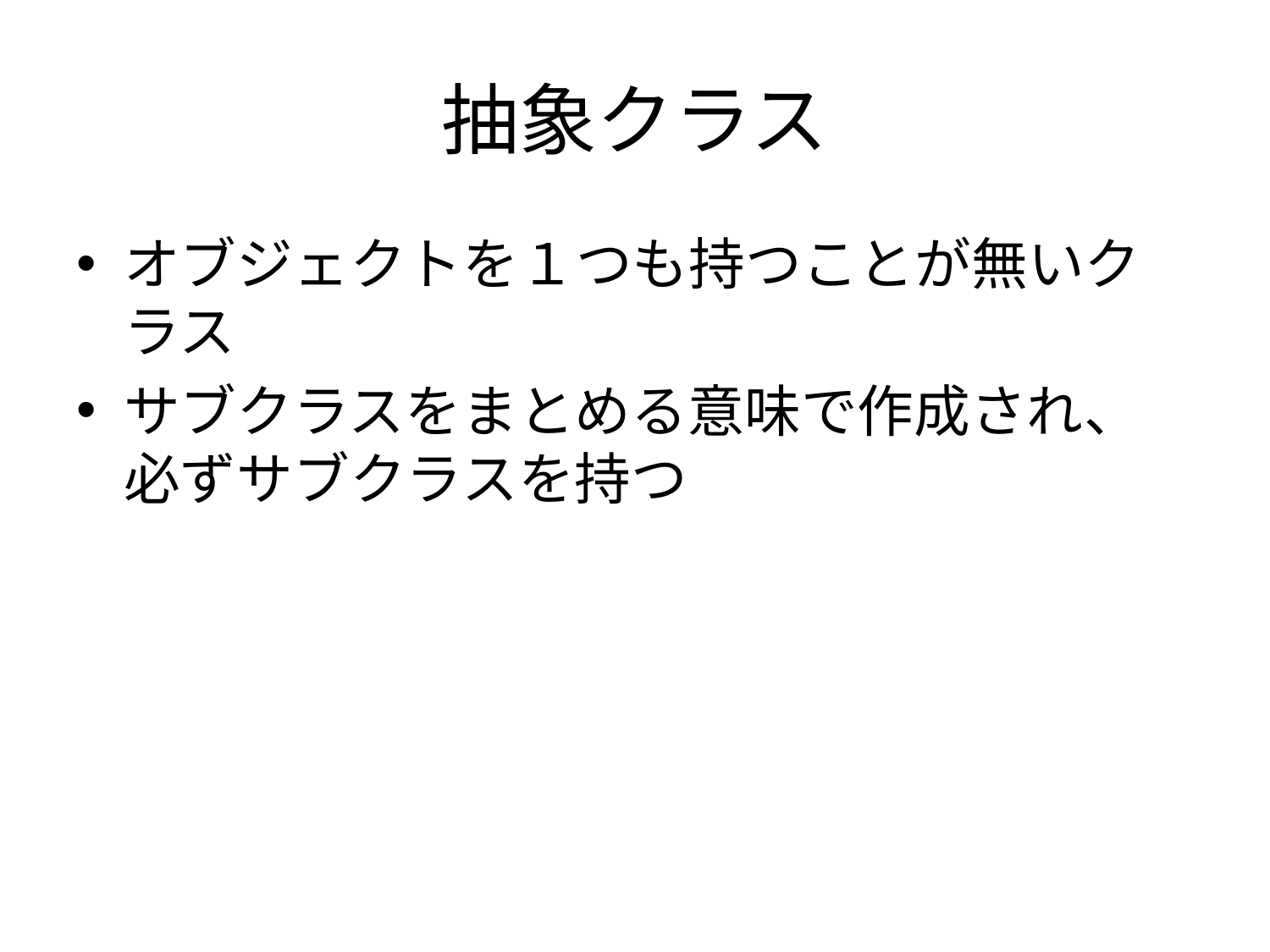

# 抽象クラス
オブジェクトを１つも持つことが無いクラス
サブクラスをまとめる意味で作成され、必ずサブクラスを持つ